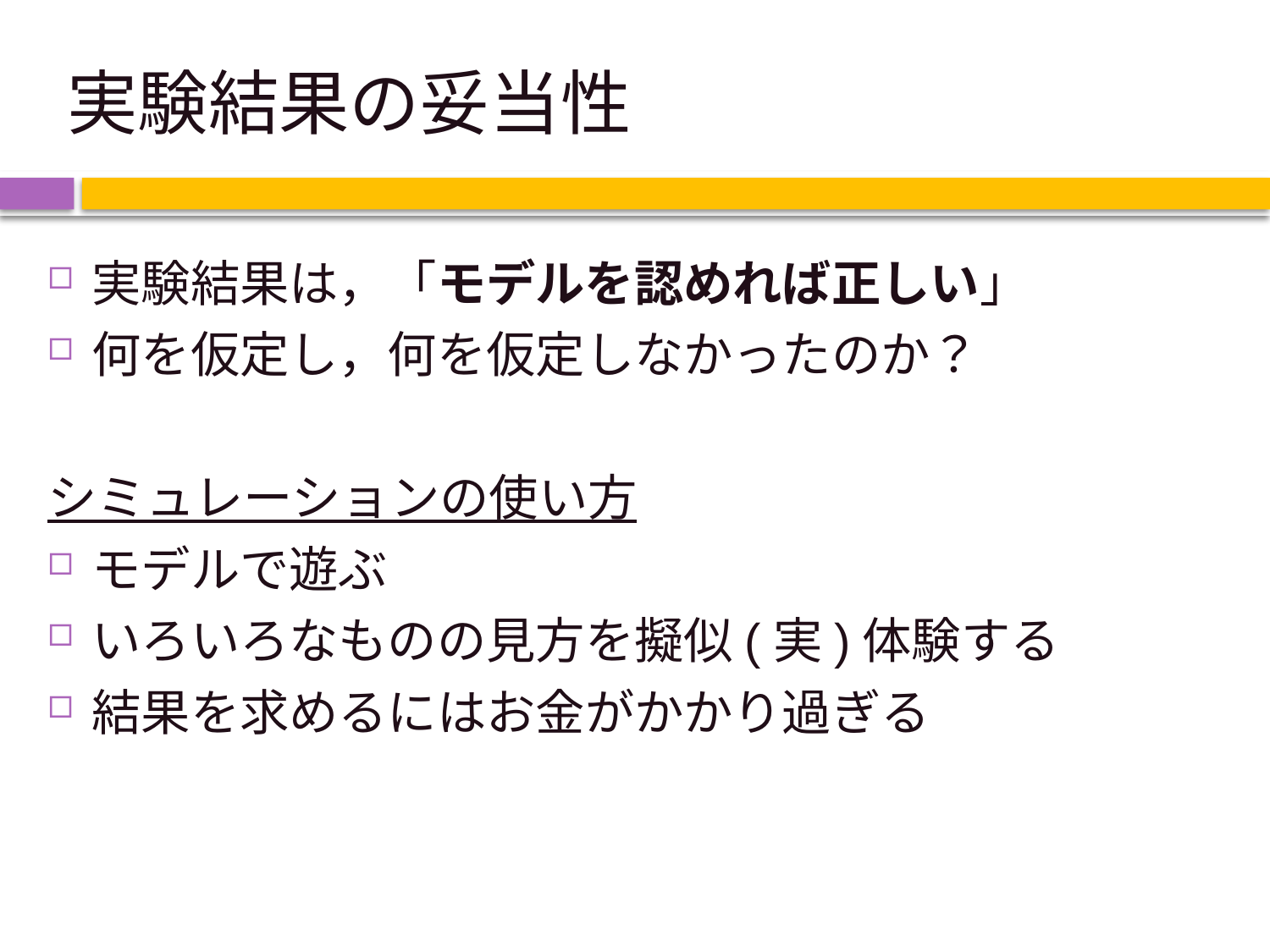

# 実験結果の妥当性
実験結果は，「モデルを認めれば正しい」
何を仮定し，何を仮定しなかったのか？

シミュレーションの使い方
モデルで遊ぶ
いろいろなものの見方を擬似(実)体験する
結果を求めるにはお金がかかり過ぎる